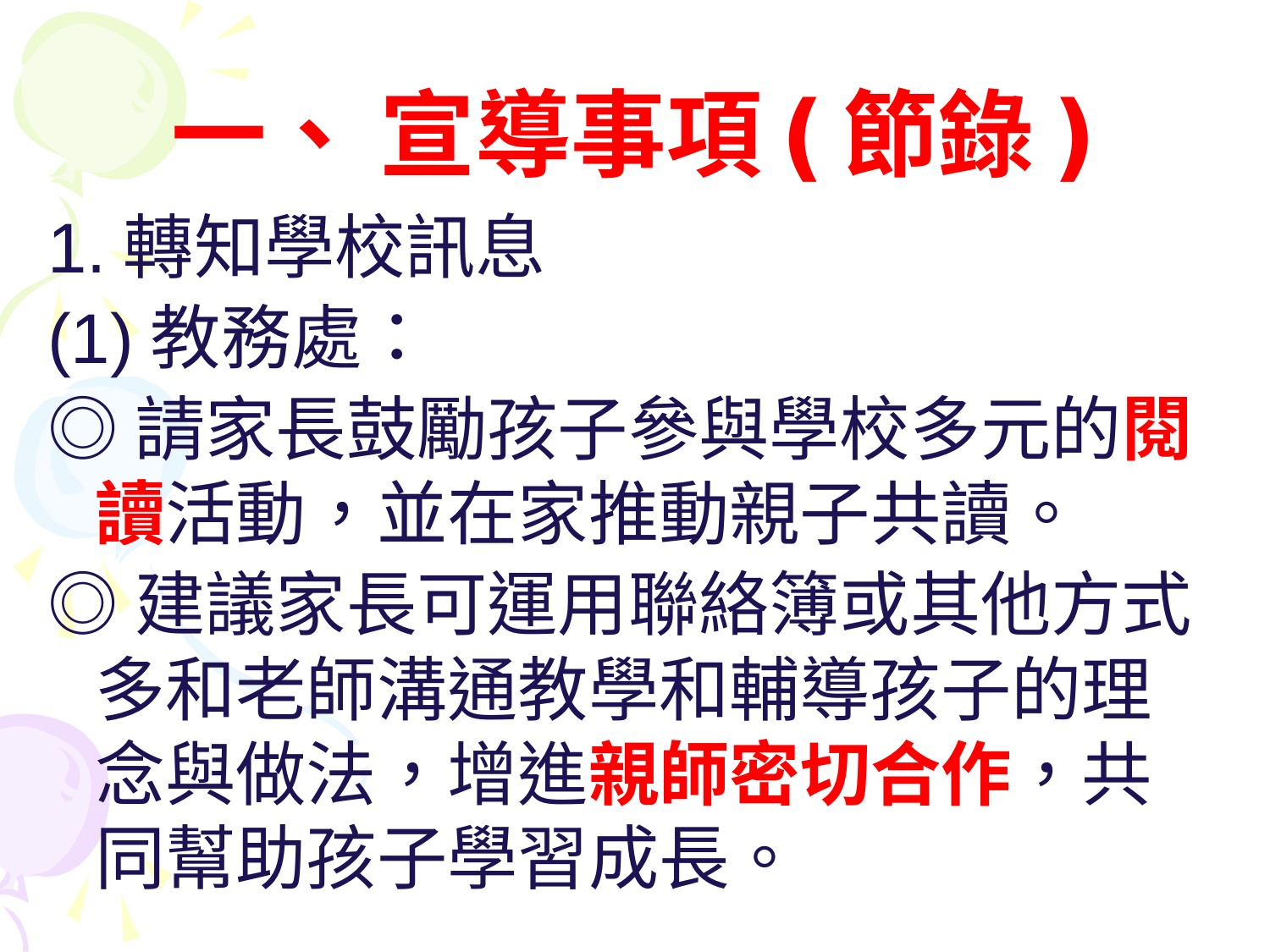

# 一、	宣導事項(節錄)
1.轉知學校訊息
(1)教務處：
◎請家長鼓勵孩子參與學校多元的閱讀活動，並在家推動親子共讀。
◎建議家長可運用聯絡簿或其他方式多和老師溝通教學和輔導孩子的理念與做法，增進親師密切合作，共同幫助孩子學習成長。